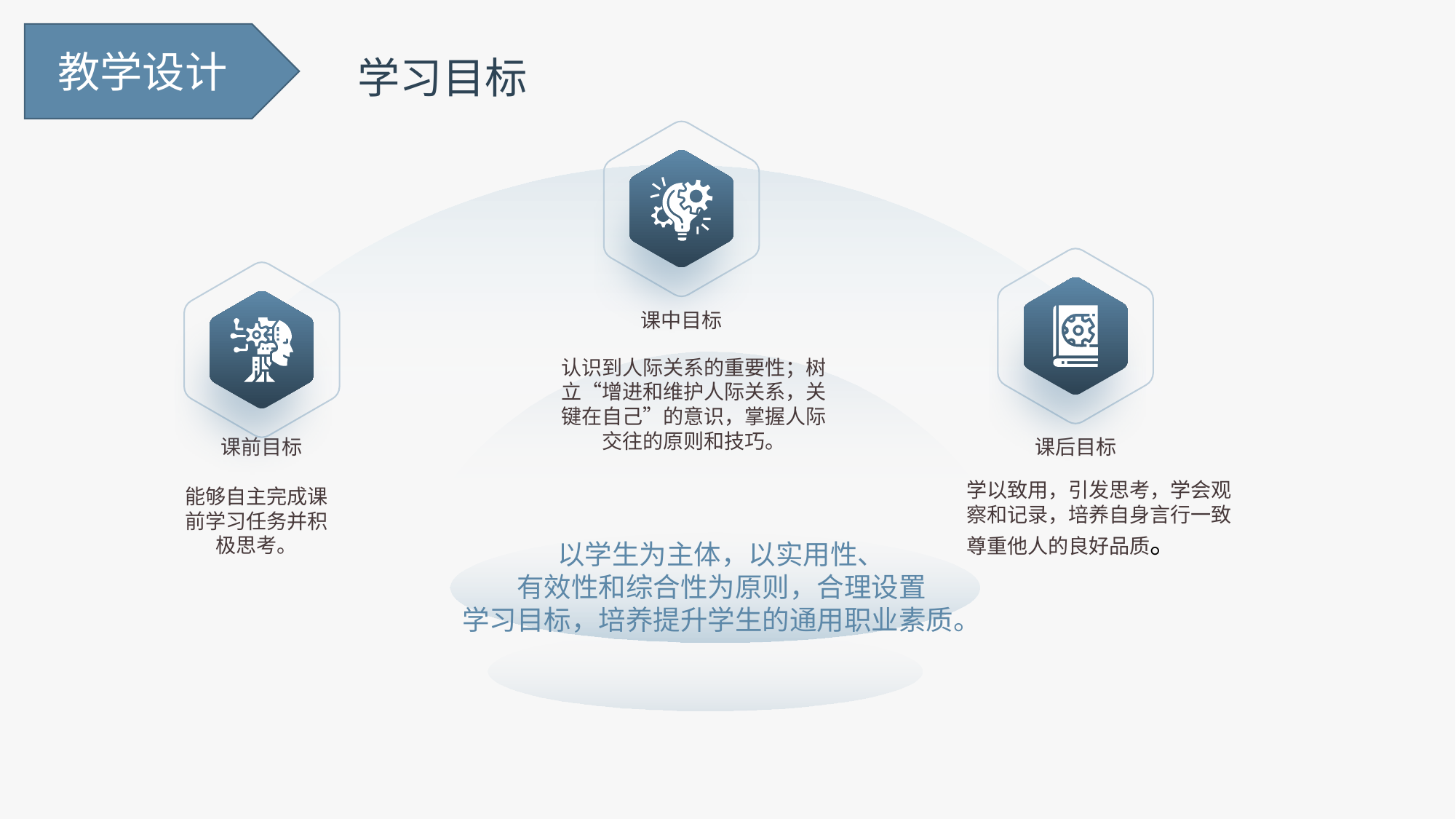

教学设计
学习目标

课中目标

认识到人际关系的重要性；树立“增进和维护人际关系，关键在自己”的意识，掌握人际交往的原则和技巧。

课前目标
课后目标
学以致用，引发思考，学会观察和记录，培养自身言行一致尊重他人的良好品质。
能够自主完成课前学习任务并积极思考。
以学生为主体，以实用性、
有效性和综合性为原则，合理设置
学习目标，培养提升学生的通用职业素质。